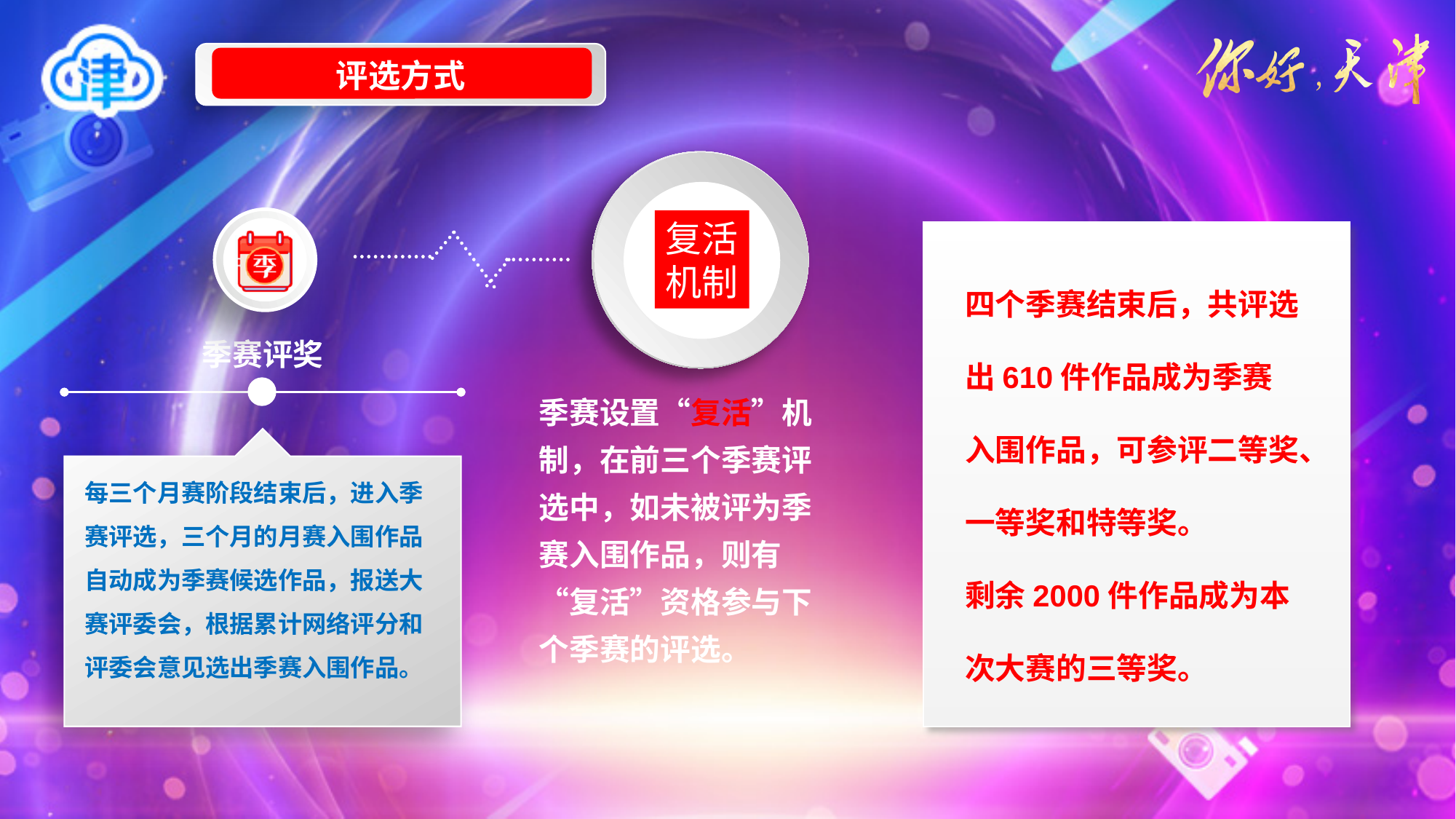

评选方式

复活
机制

四个季赛结束后，共评选出610件作品成为季赛入围作品，可参评二等奖、一等奖和特等奖。
剩余2000件作品成为本次大赛的三等奖。
季赛评奖

季赛设置“复活”机制，在前三个季赛评选中，如未被评为季赛入围作品，则有“复活”资格参与下个季赛的评选。

每三个月赛阶段结束后，进入季赛评选，三个月的月赛入围作品自动成为季赛候选作品，报送大赛评委会，根据累计网络评分和评委会意见选出季赛入围作品。